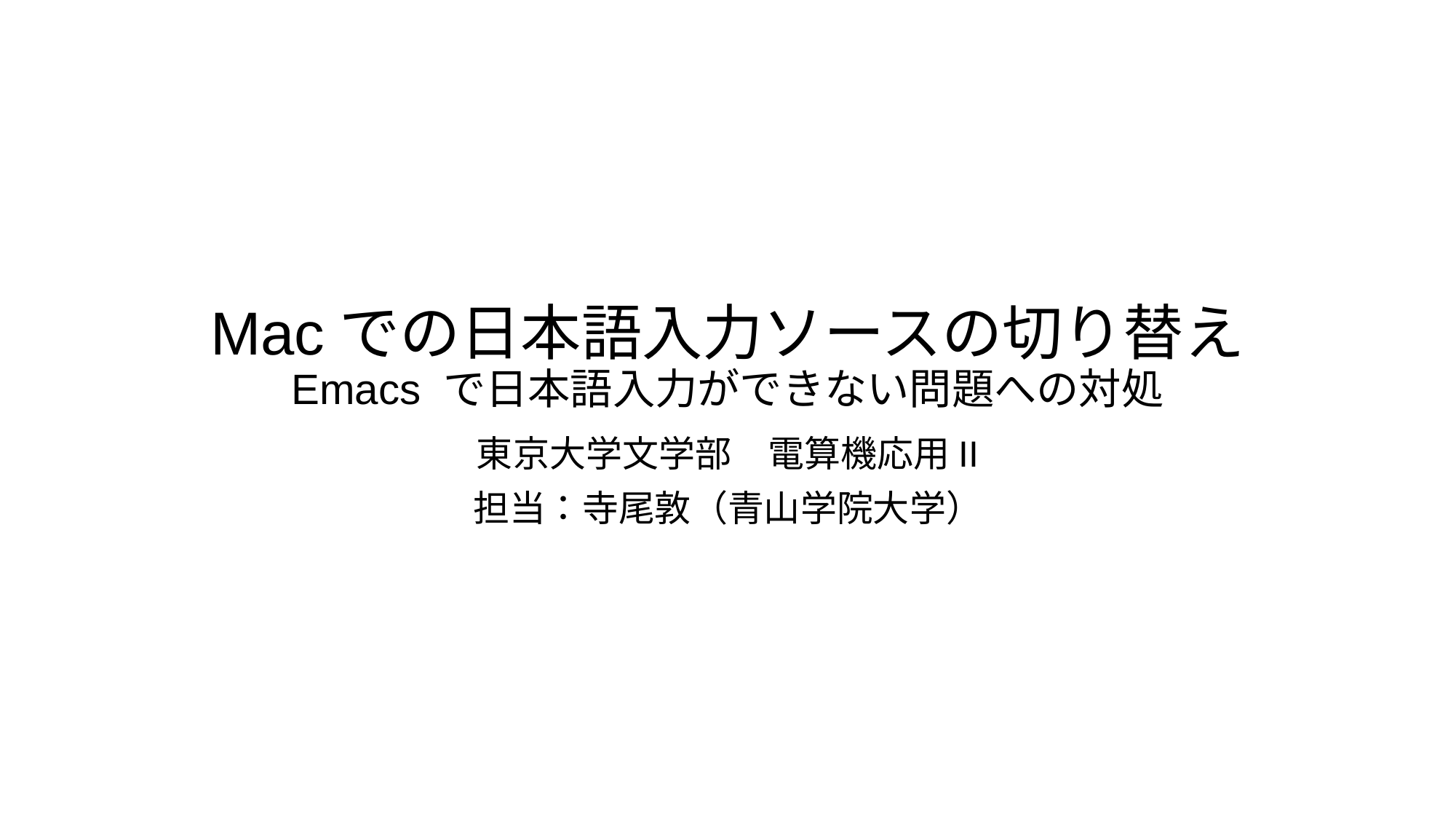

# Macでの日本語入力ソースの切り替え Emacs で日本語入力ができない問題への対処
東京大学文学部　電算機応用II
担当：寺尾敦（青山学院大学）